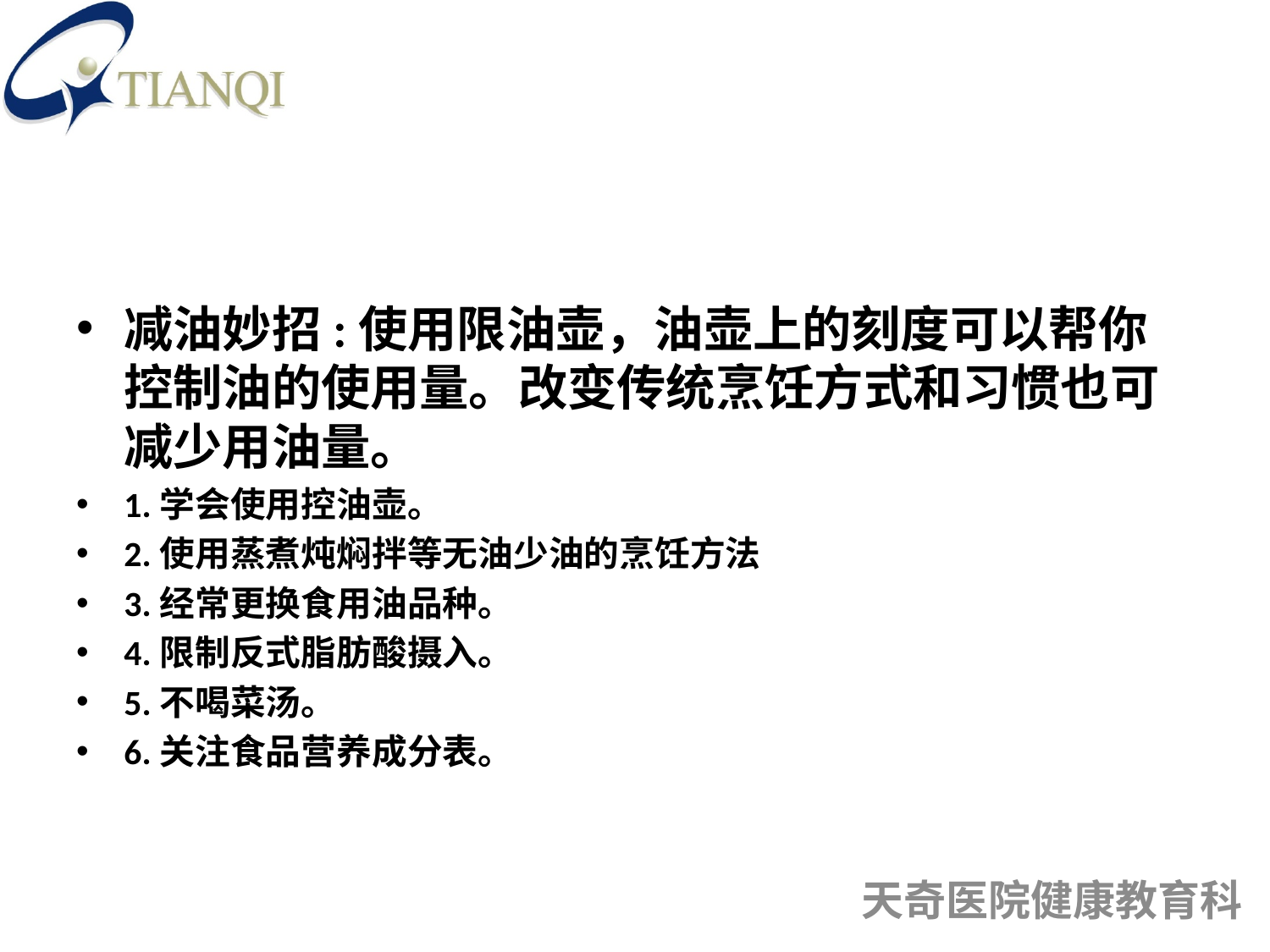

#

减油妙招:使用限油壶，油壶上的刻度可以帮你控制油的使用量。改变传统烹饪方式和习惯也可减少用油量。
1.学会使用控油壶。
2.使用蒸煮炖焖拌等无油少油的烹饪方法
3.经常更换食用油品种。
4.限制反式脂肪酸摄入。
5.不喝菜汤。
6.关注食品营养成分表。